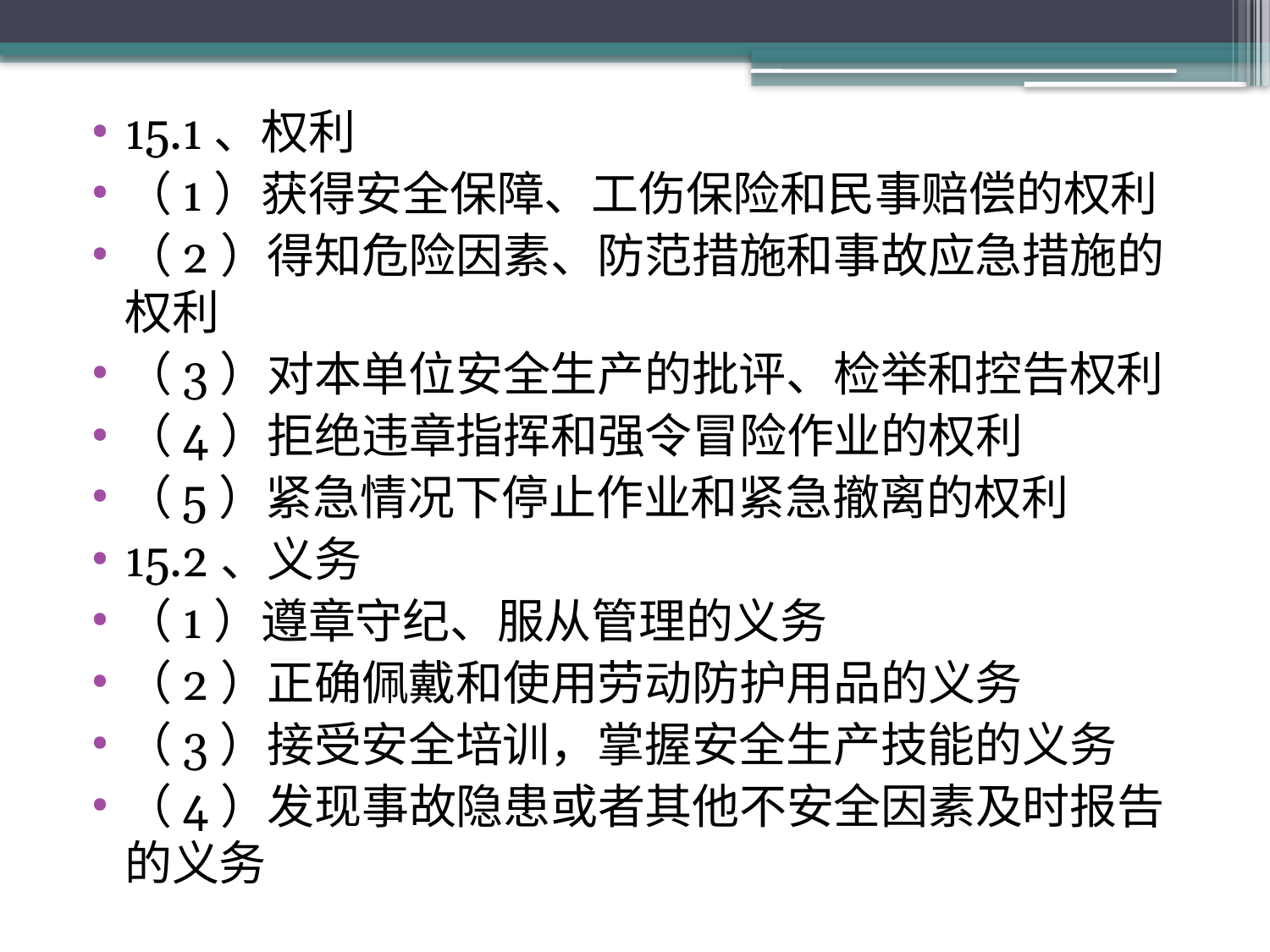

15.1、权利
（1）获得安全保障、工伤保险和民事赔偿的权利
（2）得知危险因素、防范措施和事故应急措施的权利
（3）对本单位安全生产的批评、检举和控告权利
（4）拒绝违章指挥和强令冒险作业的权利
（5）紧急情况下停止作业和紧急撤离的权利
15.2、义务
（1）遵章守纪、服从管理的义务
（2）正确佩戴和使用劳动防护用品的义务
（3）接受安全培训，掌握安全生产技能的义务
（4）发现事故隐患或者其他不安全因素及时报告的义务